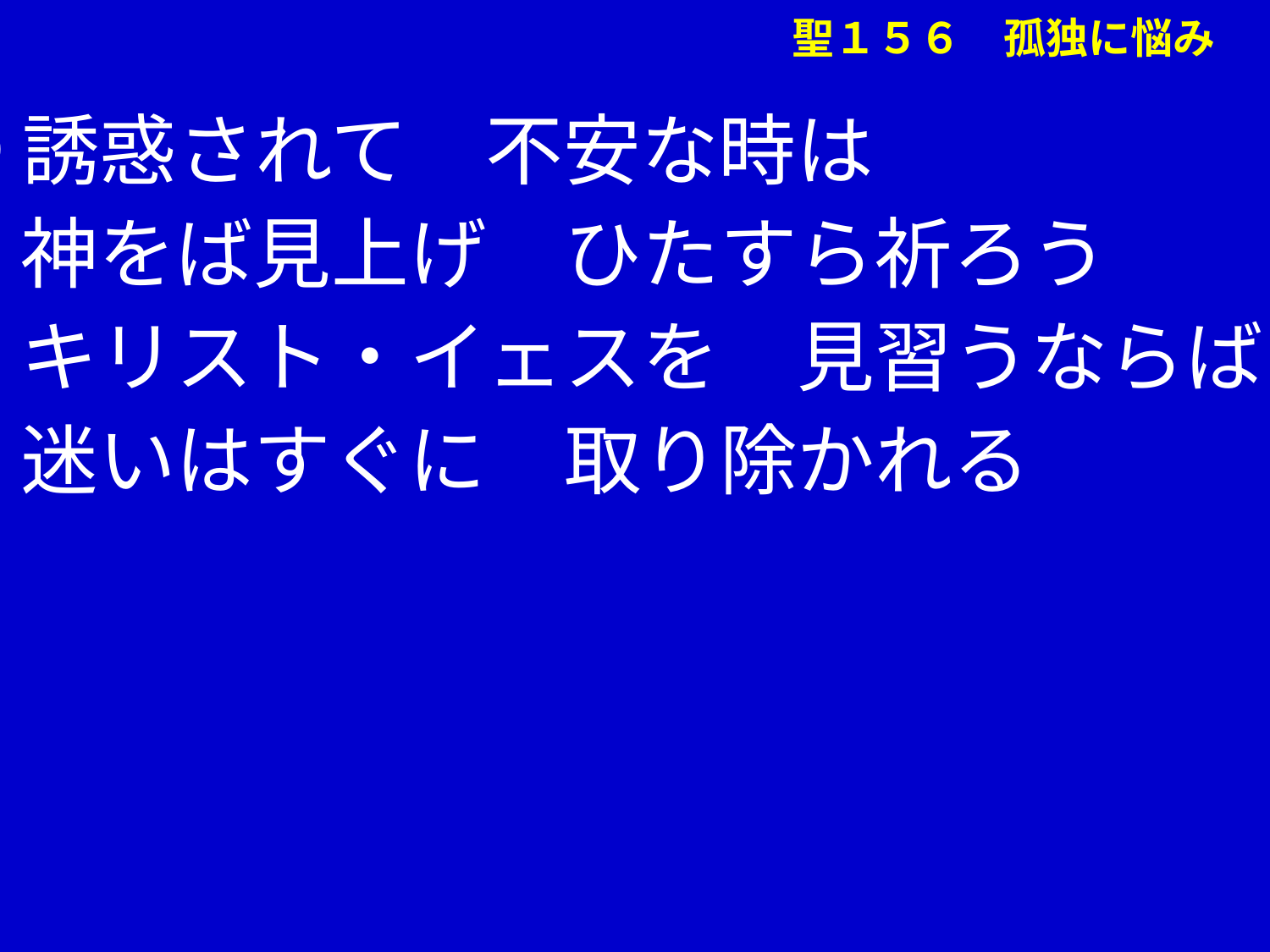

②誘惑されて　不安な時は
　 神をば見上げ　ひたすら祈ろう
　 キリスト・イェスを　見習うならば
　 迷いはすぐに　取り除かれる

聖１５６　孤独に悩み